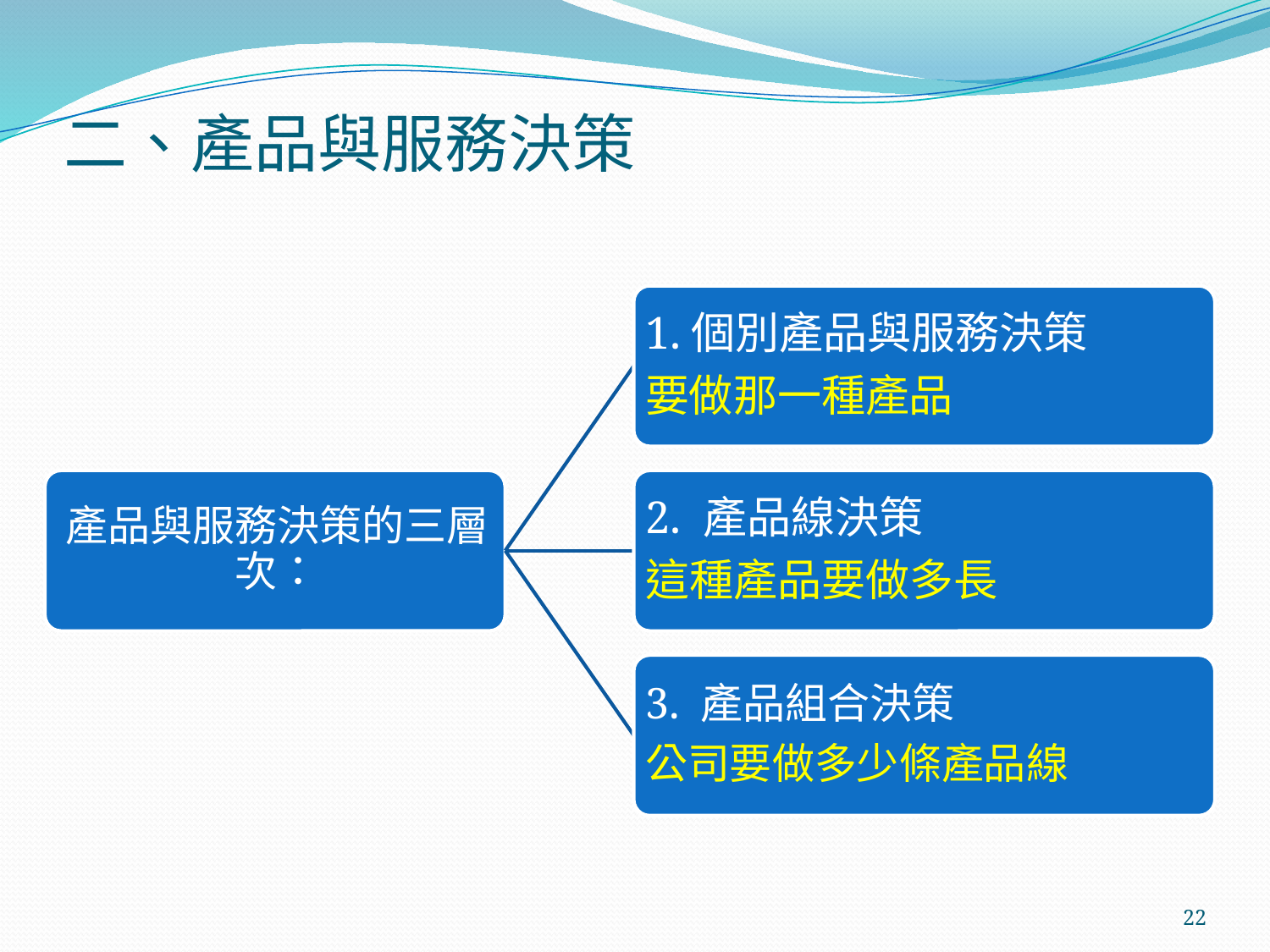

# 二、產品與服務決策
產品與服務決策的三層次：

1.個別產品與服務決策
要做那一種產品

2. 產品線決策
這種產品要做多長

3. 產品組合決策
公司要做多少條產品線
22